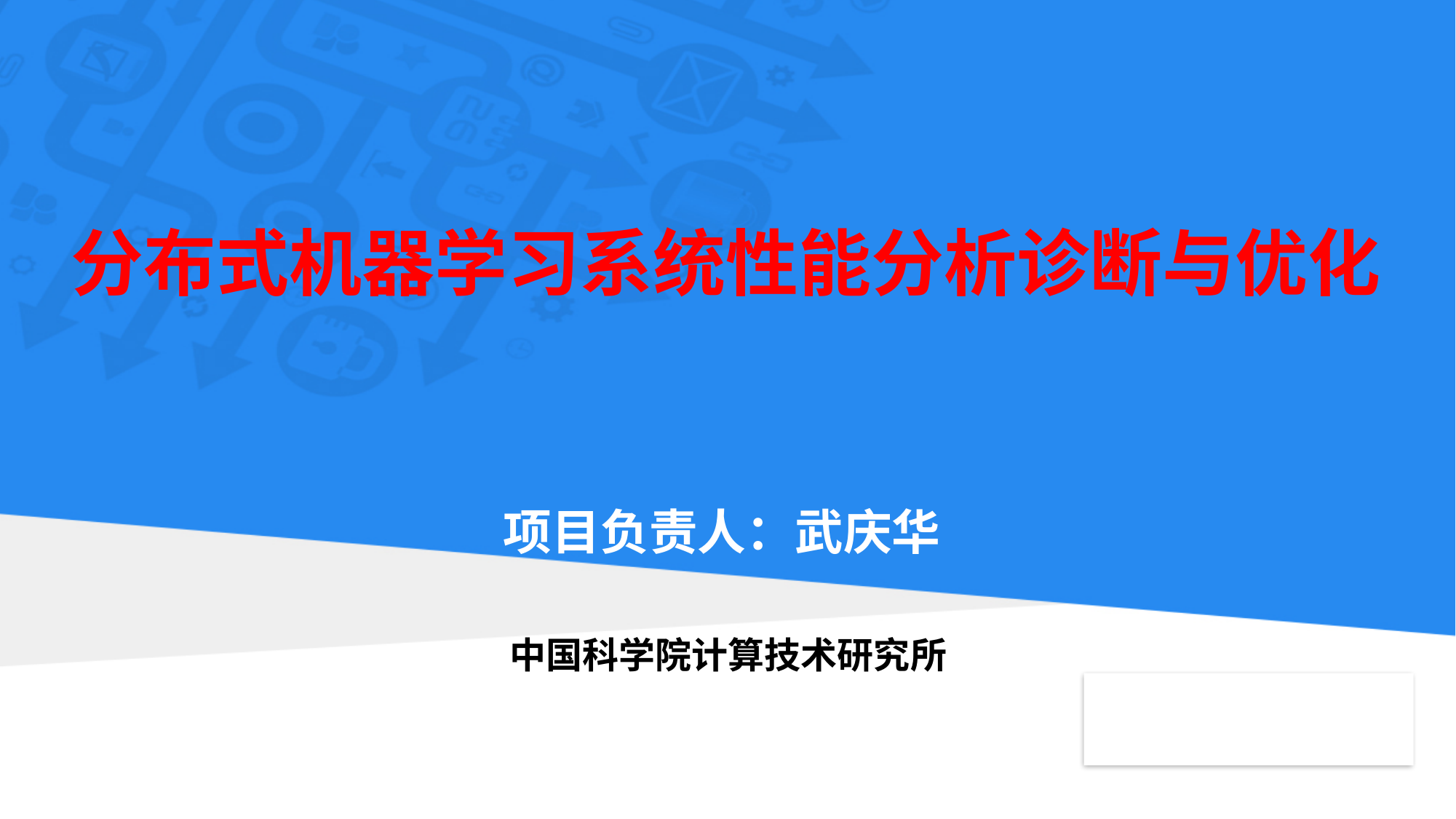

# 分布式机器学习系统性能分析诊断与优化
项目负责人：武庆华
中国科学院计算技术研究所